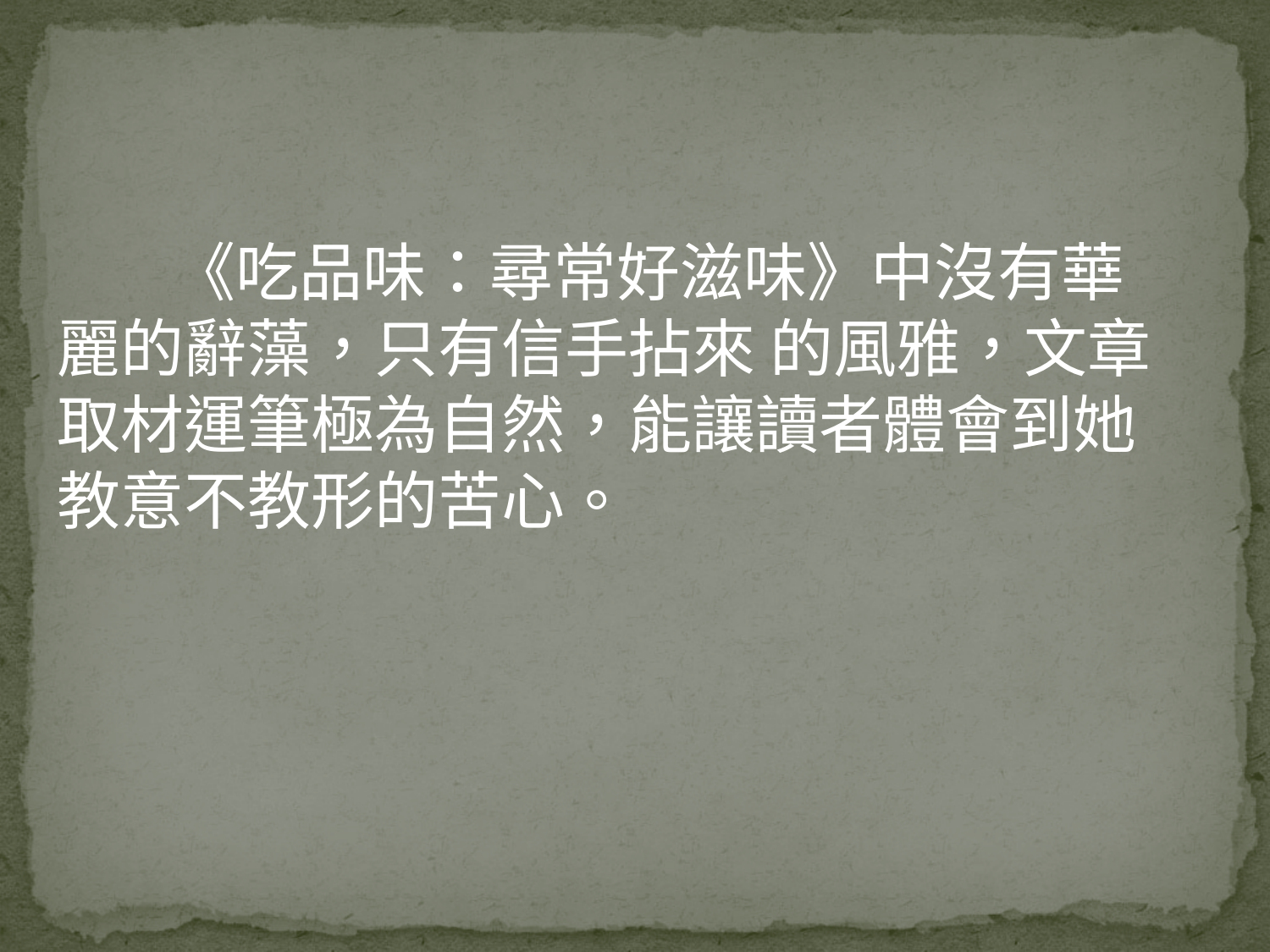

#
       《吃品味：尋常好滋味》中沒有華麗的辭藻，只有信手拈來 的風雅，文章取材運筆極為自然，能讓讀者體會到她教意不教形的苦心。